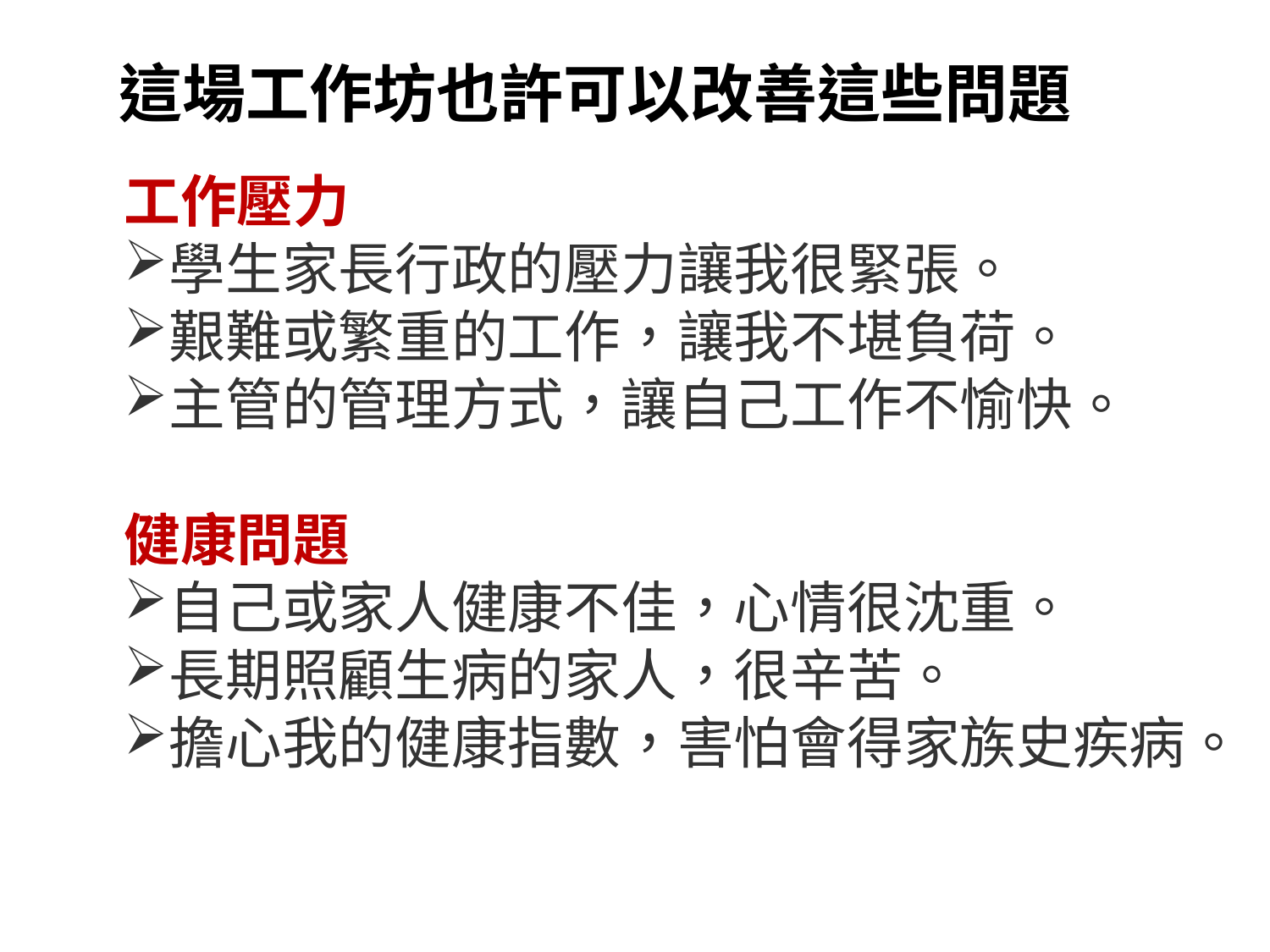

這場工作坊也許可以改善這些問題
工作壓力
學生家長行政的壓力讓我很緊張。
艱難或繁重的工作，讓我不堪負荷。
主管的管理方式，讓自己工作不愉快。

健康問題
自己或家人健康不佳，心情很沈重。
長期照顧生病的家人，很辛苦。
擔心我的健康指數，害怕會得家族史疾病。